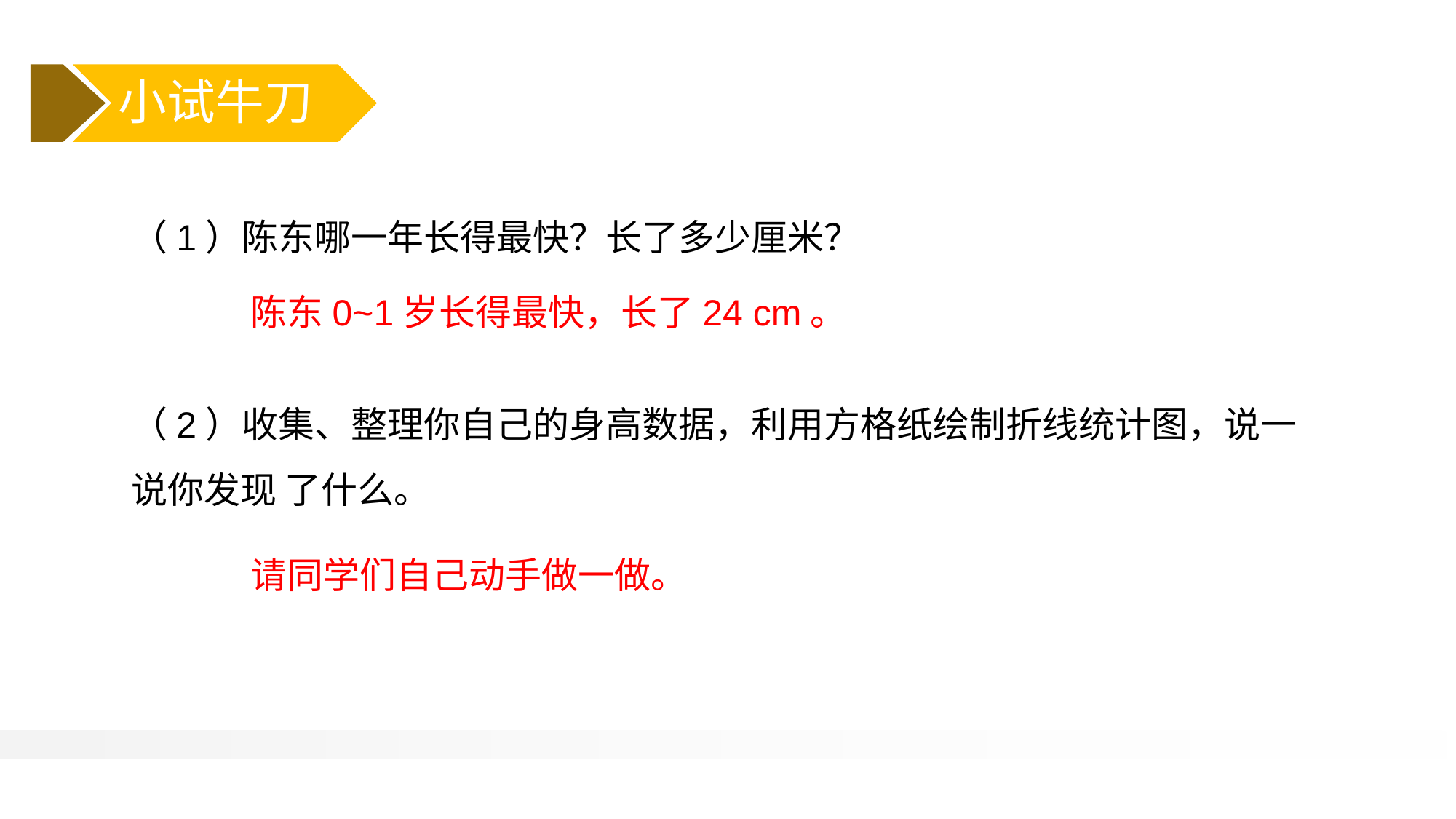

（1）陈东哪一年长得最快？长了多少厘米？
陈东0~1岁长得最快，长了24 cm。
（2）收集、整理你自己的身高数据，利用方格纸绘制折线统计图，说一说你发现 了什么。
请同学们自己动手做一做。